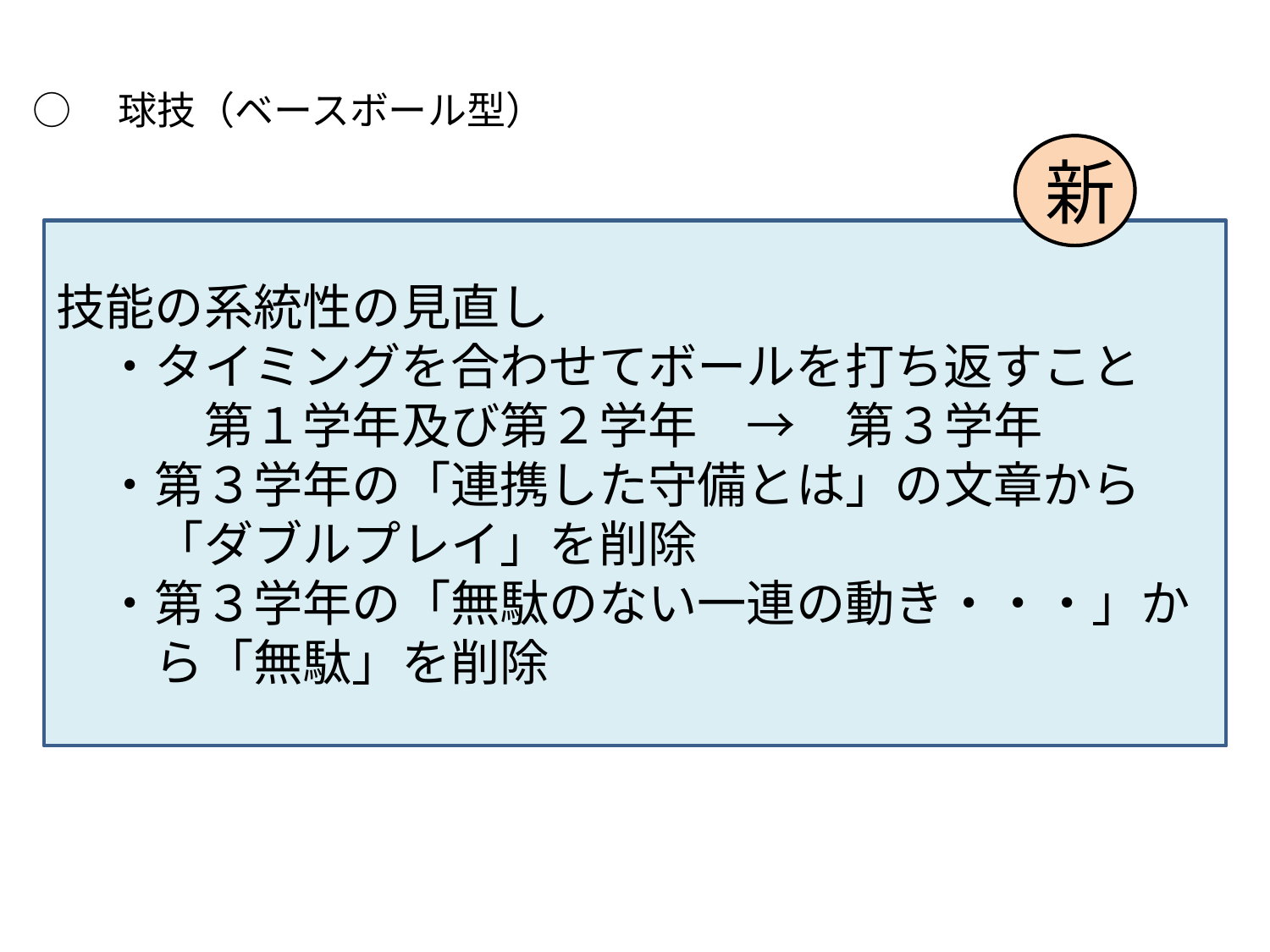

# ○　球技（ベースボール型）

新
技能の系統性の見直し
　・タイミングを合わせてボールを打ち返すこと
　　　第１学年及び第２学年　→　第３学年
　・第３学年の「連携した守備とは」の文章から
　　「ダブルプレイ」を削除
　・第３学年の「無駄のない一連の動き・・・」か
　　ら「無駄」を削除